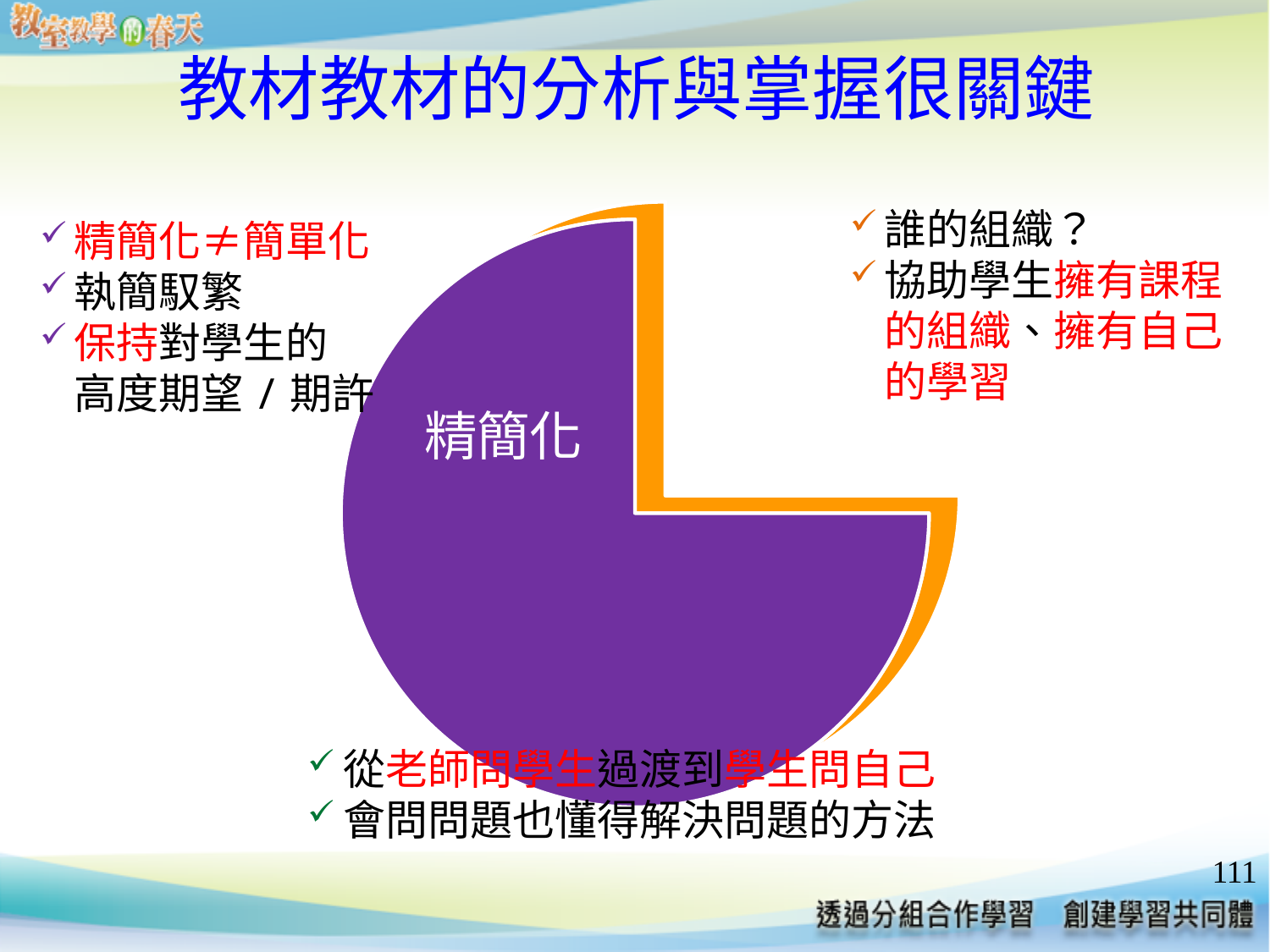

# 教材教材的分析與掌握很關鍵
組織化
問題化
精簡化
誰的組織？
協助學生擁有課程
的組織、擁有自己
的學習

精簡化≠簡單化
執簡馭繁
保持對學生的
高度期望/期許
從老師問學生過渡到學生問自己
會問問題也懂得解決問題的方法

111